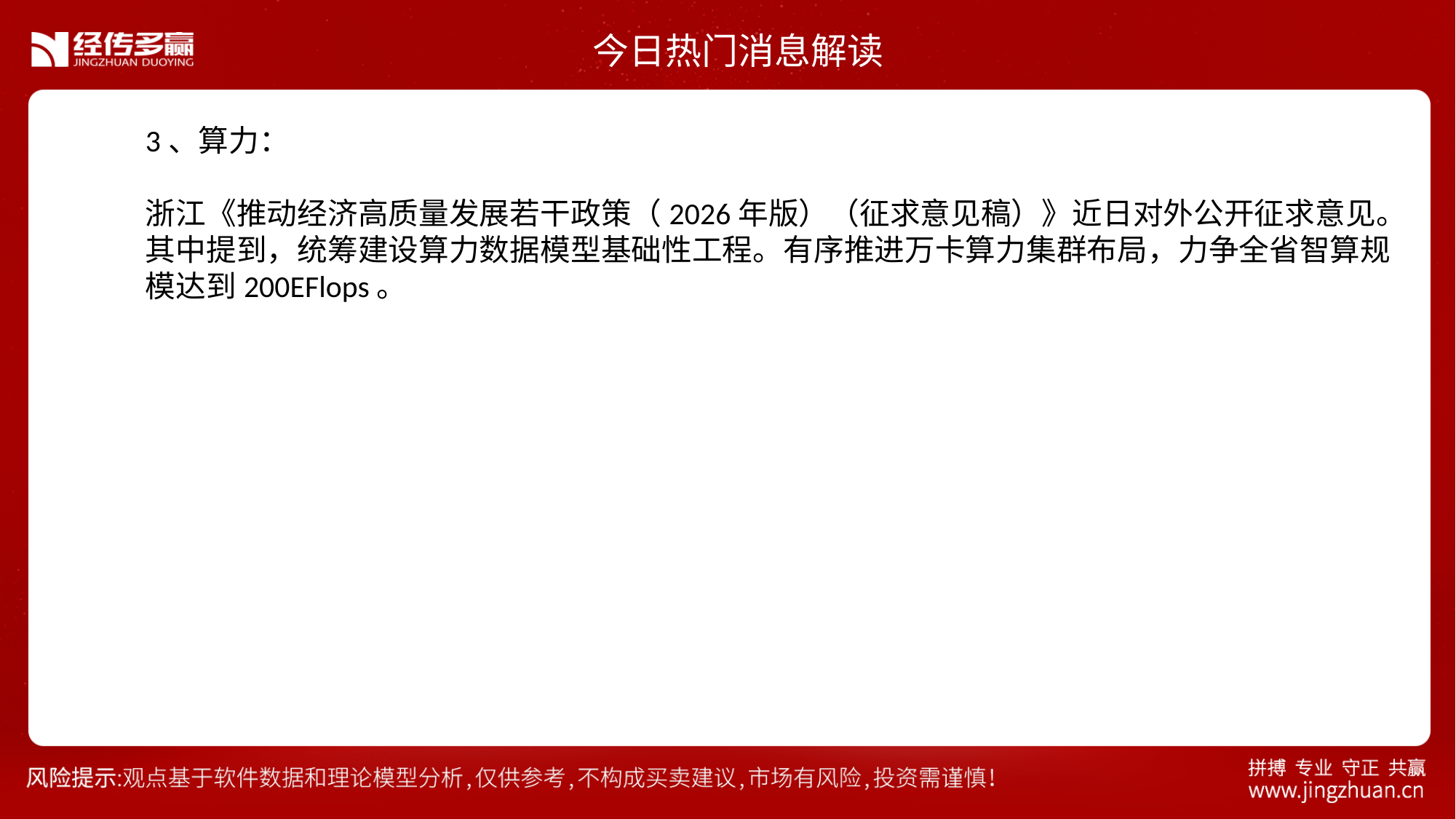

今日热门消息解读
3、算力：

浙江《推动经济高质量发展若干政策（2026年版）（征求意见稿）》近日对外公开征求意见。其中提到，统筹建设算力数据模型基础性工程。有序推进万卡算力集群布局，力争全省智算规模达到200EFlops。